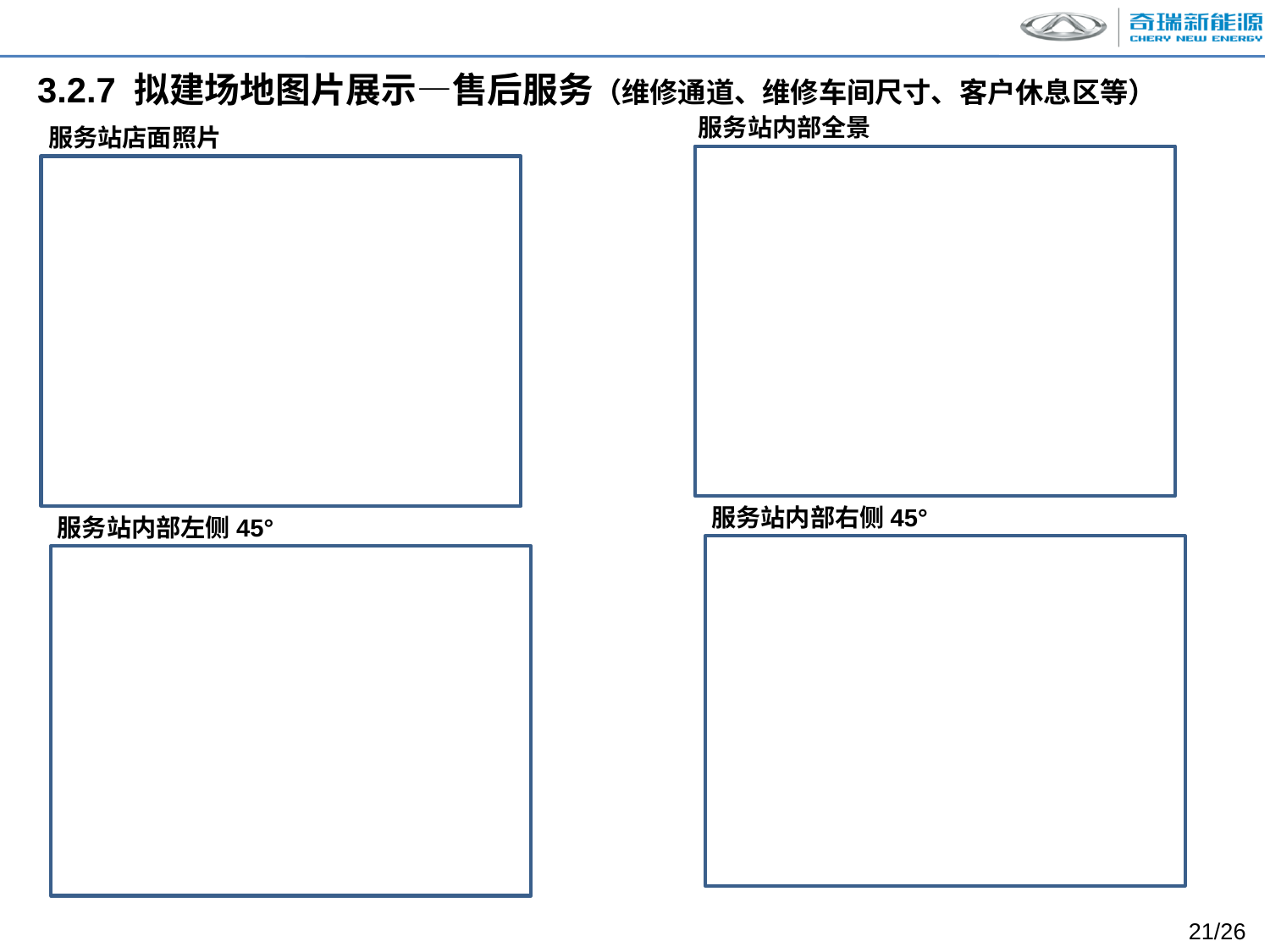

3.2.7 拟建场地图片展示—售后服务（维修通道、维修车间尺寸、客户休息区等）

服务站内部全景
服务站店面照片

服务站内部右侧45°
服务站内部左侧45°

21/26